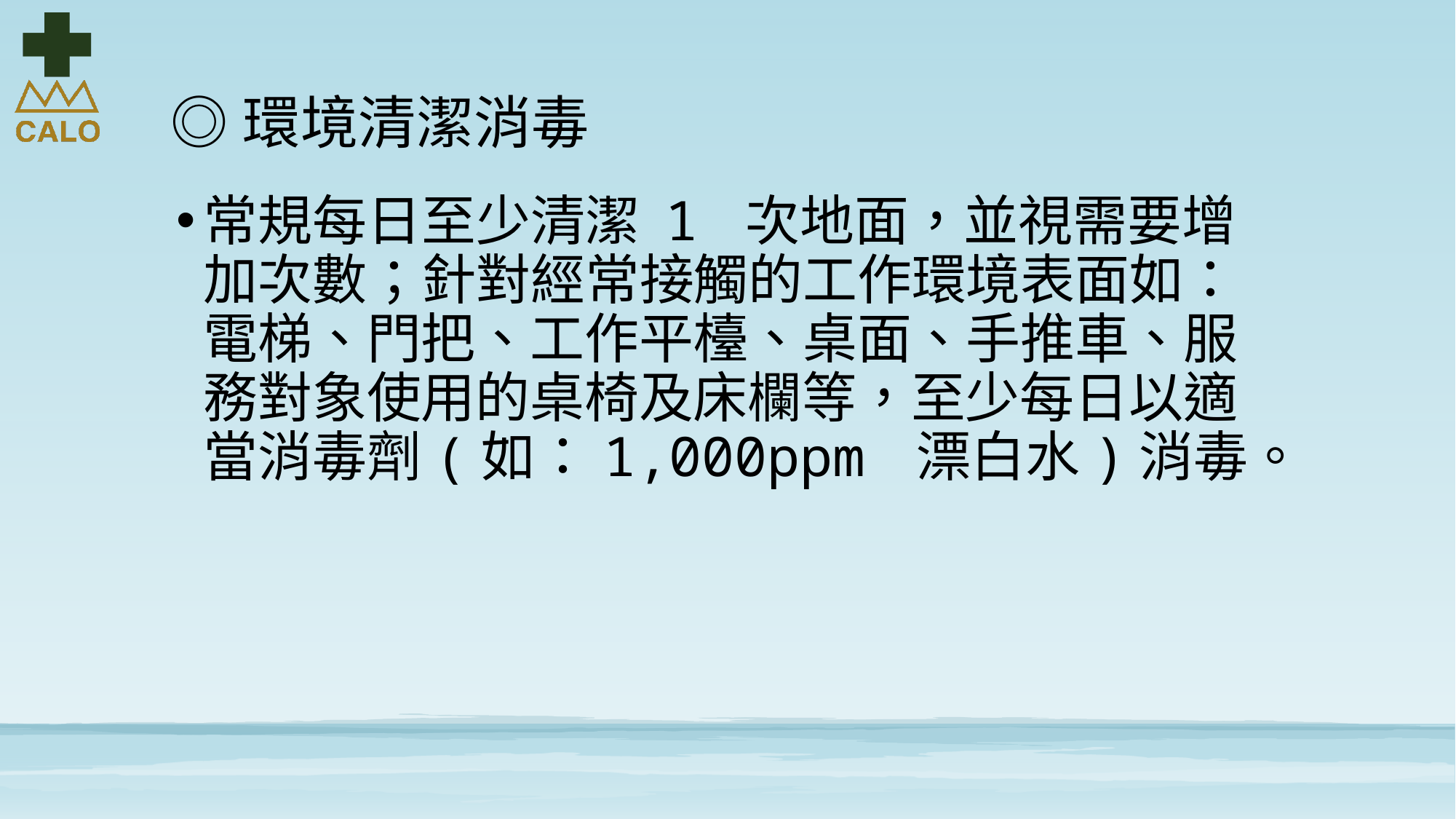

# ◎環境清潔消毒
常規每日至少清潔 1 次地面，並視需要增加次數；針對經常接觸的工作環境表面如：電梯、門把、工作平檯、桌面、手推車、服務對象使用的桌椅及床欄等，至少每日以適當消毒劑(如：1,000ppm 漂白水)消毒。